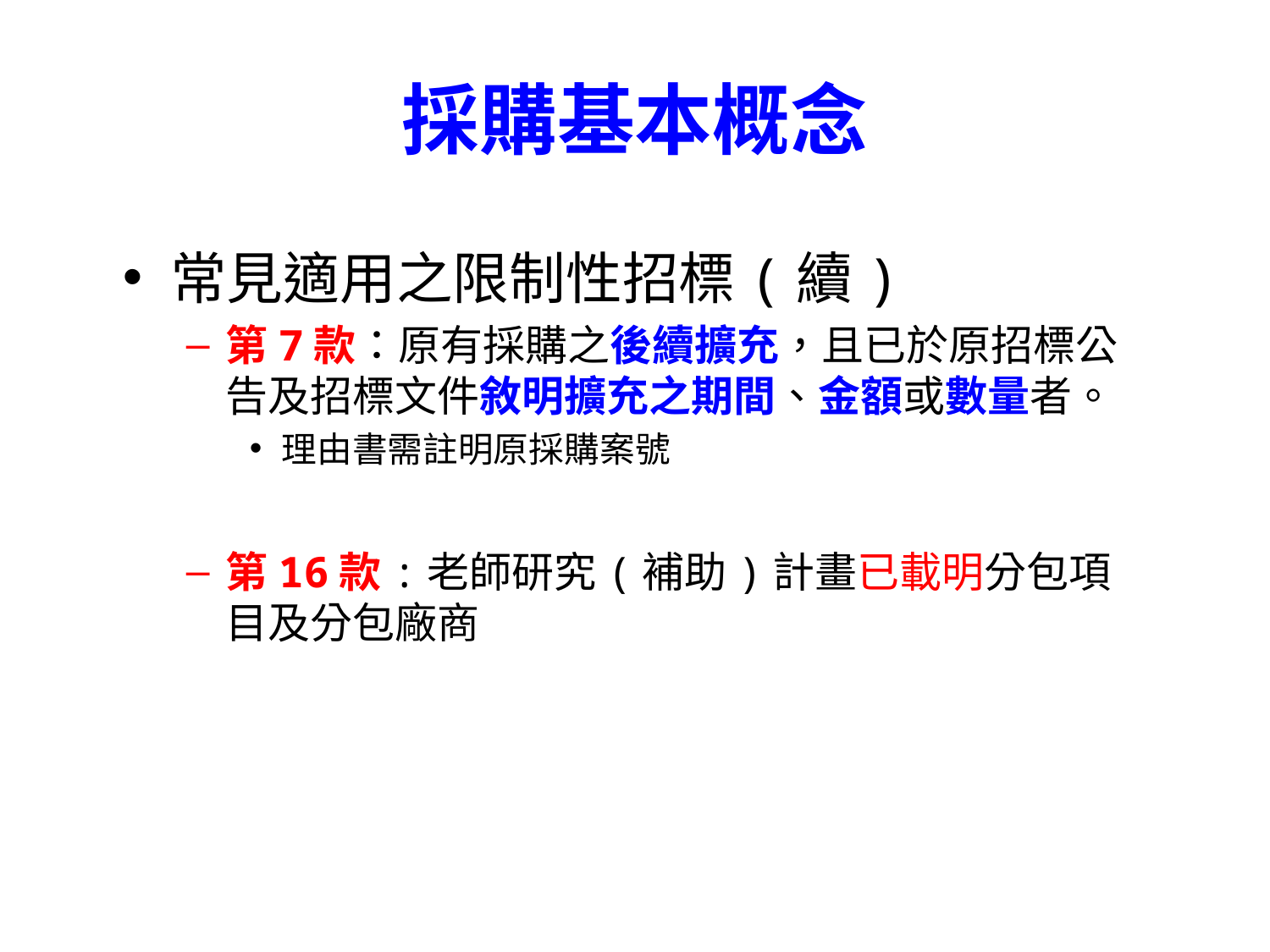

# 採購基本概念
常見適用之限制性招標(續)
第7款：原有採購之後續擴充，且已於原招標公告及招標文件敘明擴充之期間、金額或數量者。
理由書需註明原採購案號

第16款:老師研究(補助)計畫已載明分包項目及分包廠商